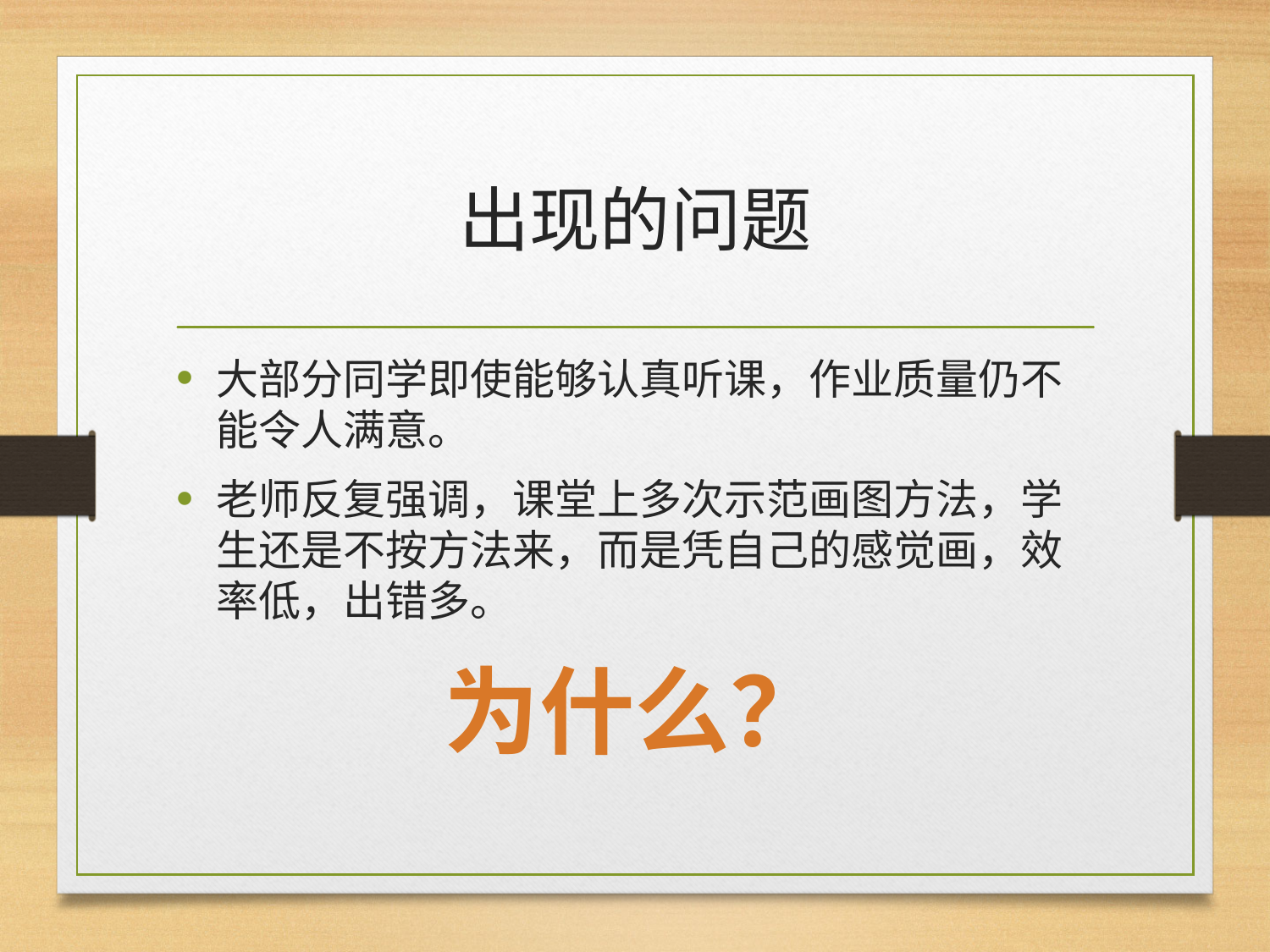

# 出现的问题
大部分同学即使能够认真听课，作业质量仍不能令人满意。
老师反复强调，课堂上多次示范画图方法，学生还是不按方法来，而是凭自己的感觉画，效率低，出错多。

为什么？